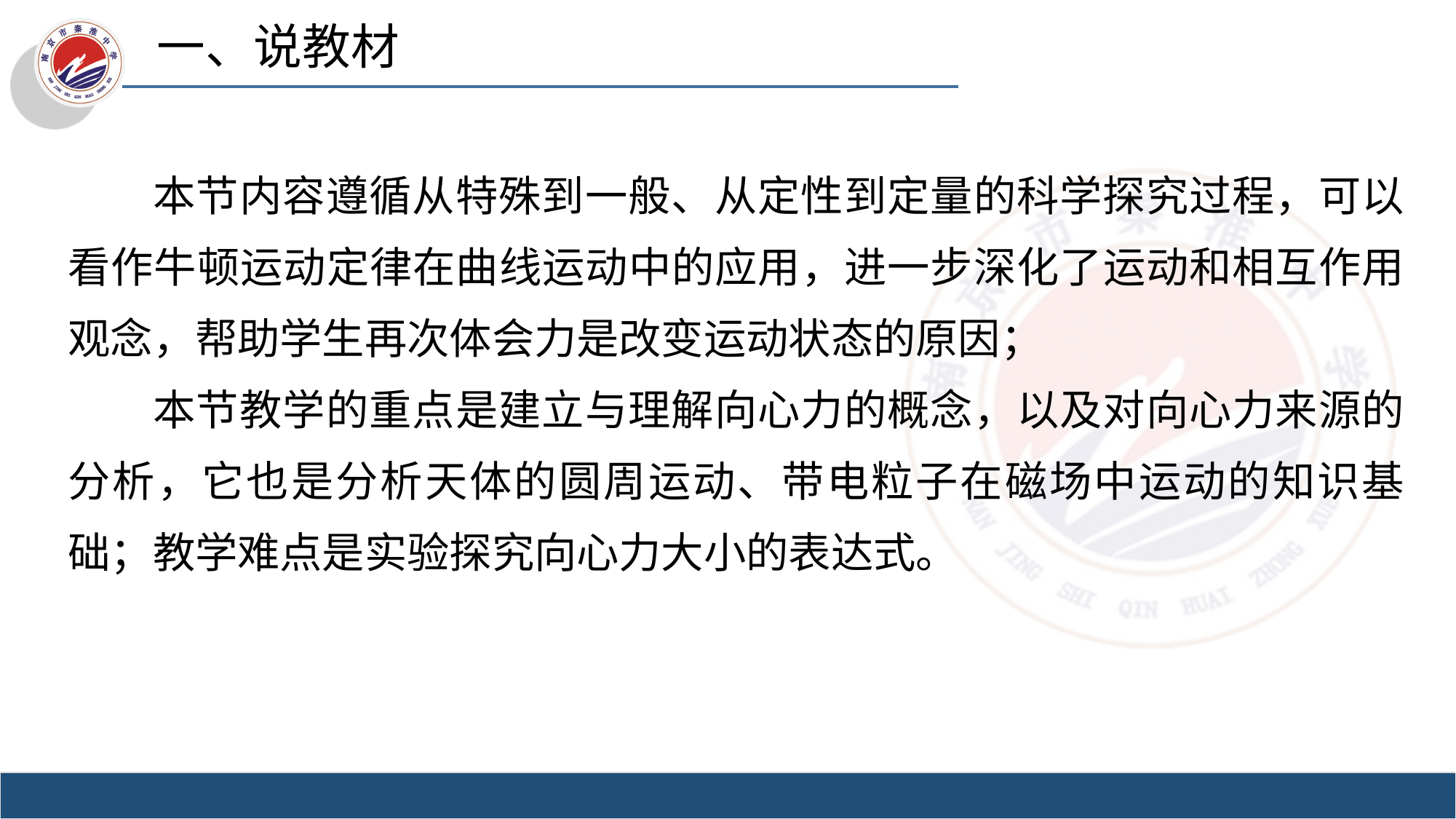

一、说教材
本节内容遵循从特殊到一般、从定性到定量的科学探究过程，可以看作牛顿运动定律在曲线运动中的应用，进一步深化了运动和相互作用观念，帮助学生再次体会力是改变运动状态的原因；
本节教学的重点是建立与理解向心力的概念，以及对向心力来源的分析，它也是分析天体的圆周运动、带电粒子在磁场中运动的知识基础；教学难点是实验探究向心力大小的表达式。